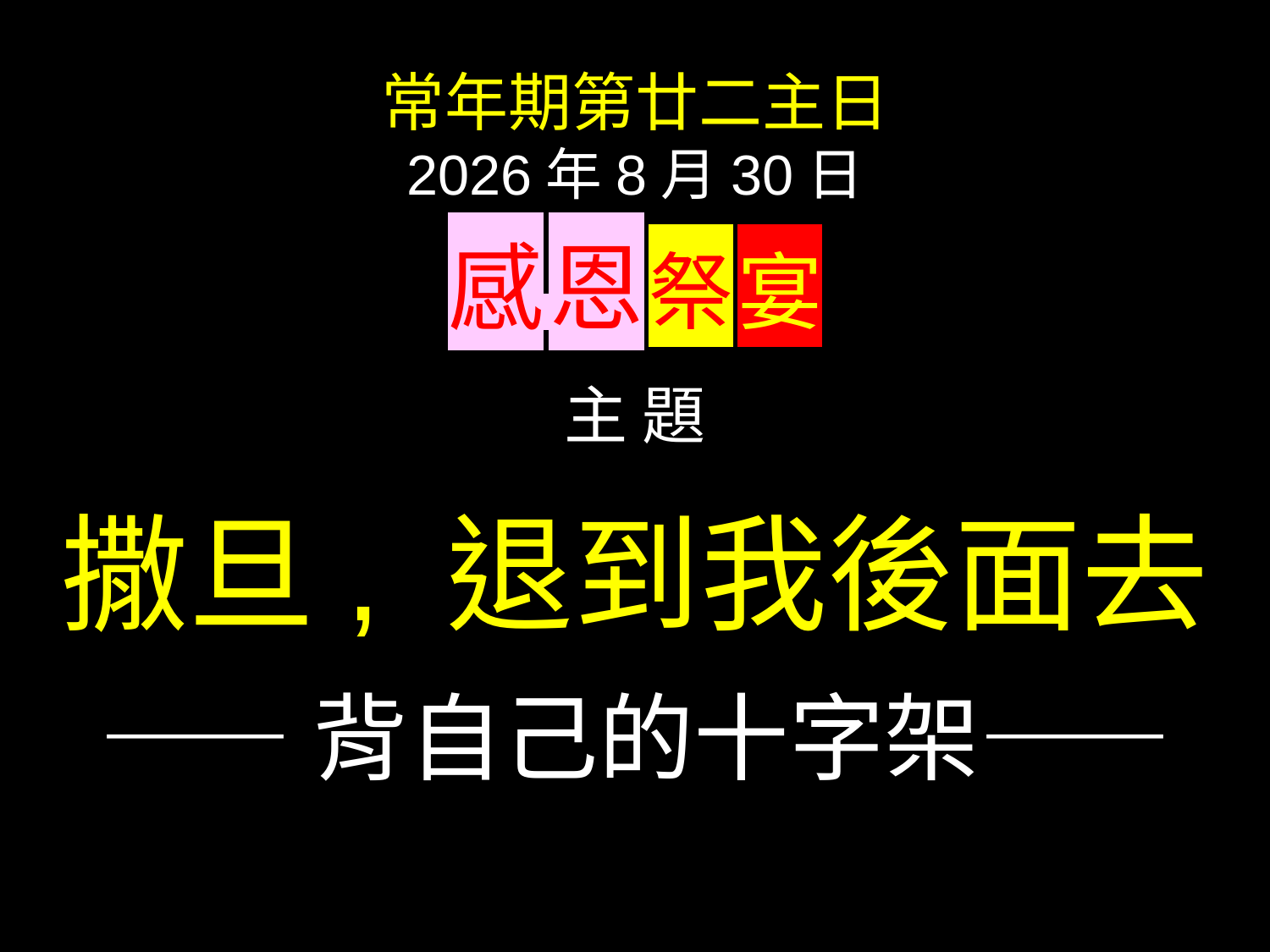

常年期第廿二主日
2026年8月30日
感 恩 祭 宴

主 題

撒旦, 退到我後面去
——背自己的十字架——